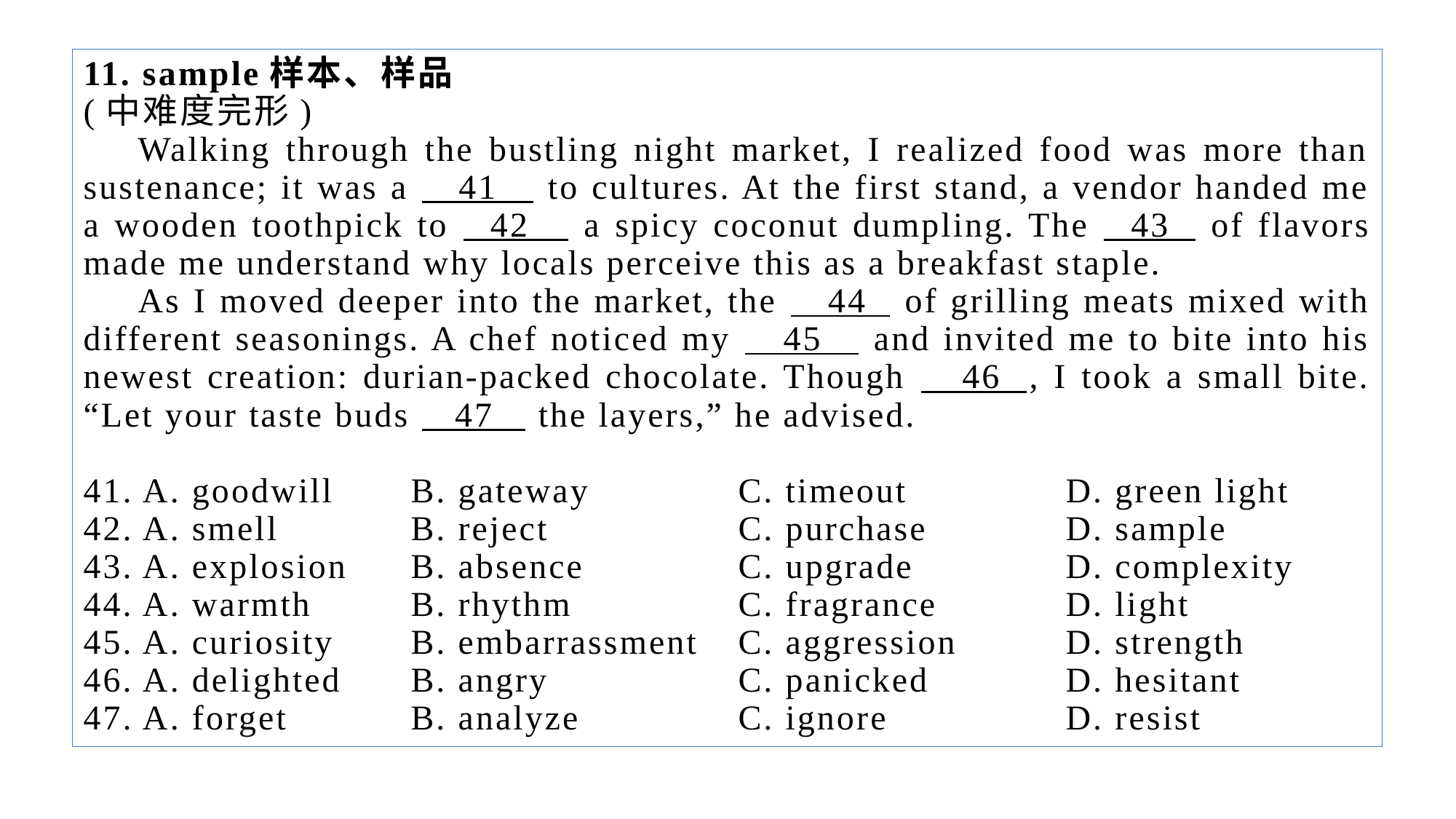

11. sample样本、样品
(中难度完形)
Walking through the bustling night market, I realized food was more than sustenance; it was a    41    to cultures. At the first stand, a vendor handed me a wooden toothpick to   42    a spicy coconut dumpling. The   43   of flavors made me understand why locals perceive this as a breakfast staple.
As I moved deeper into the market, the    44   of grilling meats mixed with different seasonings. A chef noticed my    45    and invited me to bite into his newest creation: durian-packed chocolate. Though    46  , I took a small bite. “Let your taste buds    47    the layers,” he advised.

41. A. goodwill 	B. gateway 		C. timeout 		D. green light
42. A. smell 		B. reject 		C. purchase 		D. sample
43. A. explosion 	B. absence 		C. upgrade 		D. complexity
44. A. warmth 	B. rhythm 		C. fragrance 		D. light
45. A. curiosity 	B. embarrassment 	C. aggression 	D. strength
46. A. delighted 	B. angry 		C. panicked 		D. hesitant
47. A. forget 		B. analyze 		C. ignore 		D. resist